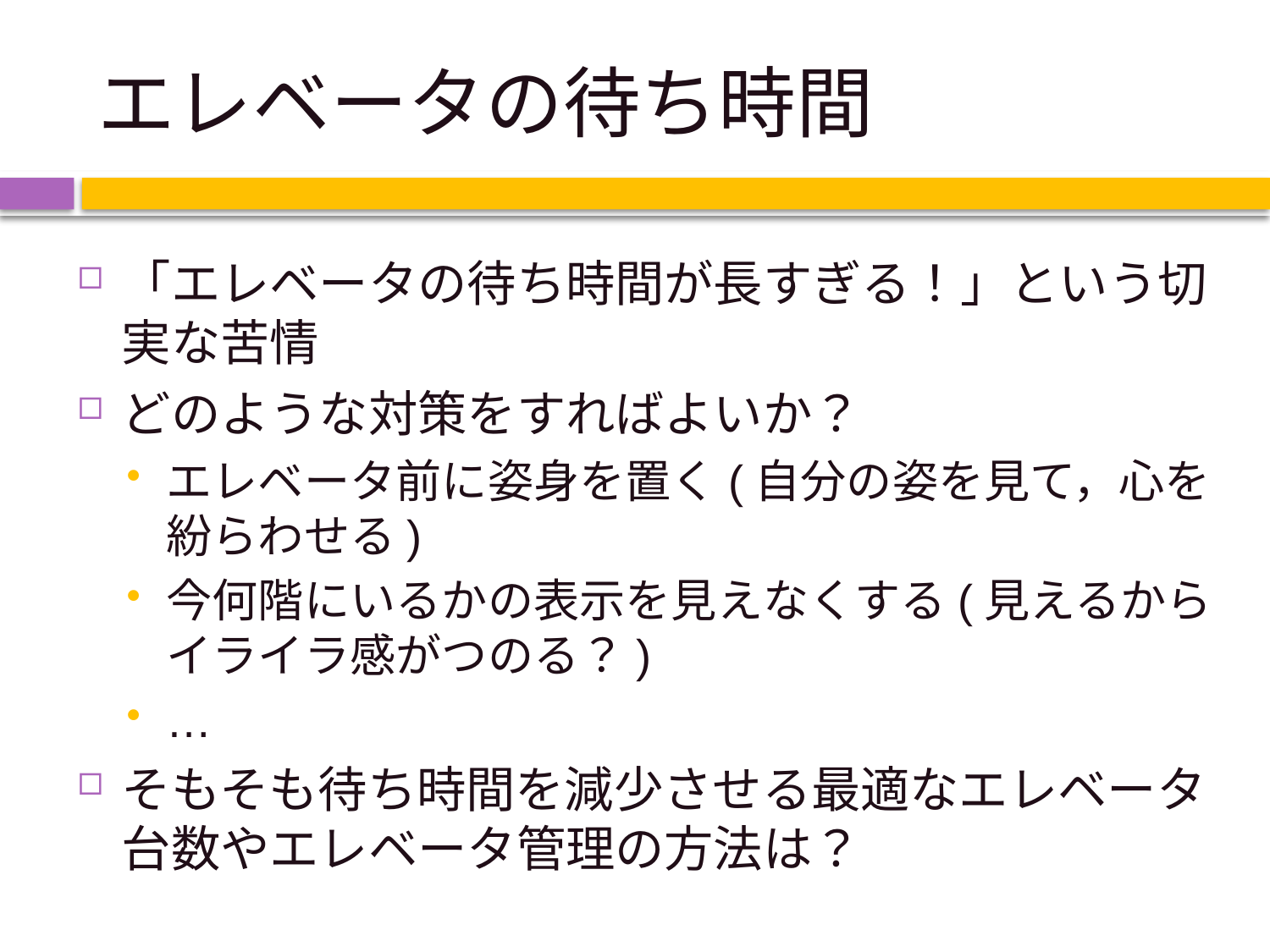

# エレベータの待ち時間
「エレベータの待ち時間が長すぎる！」という切実な苦情
どのような対策をすればよいか？
エレベータ前に姿身を置く(自分の姿を見て，心を紛らわせる)
今何階にいるかの表示を見えなくする(見えるからイライラ感がつのる？)
…
そもそも待ち時間を減少させる最適なエレベータ台数やエレベータ管理の方法は？